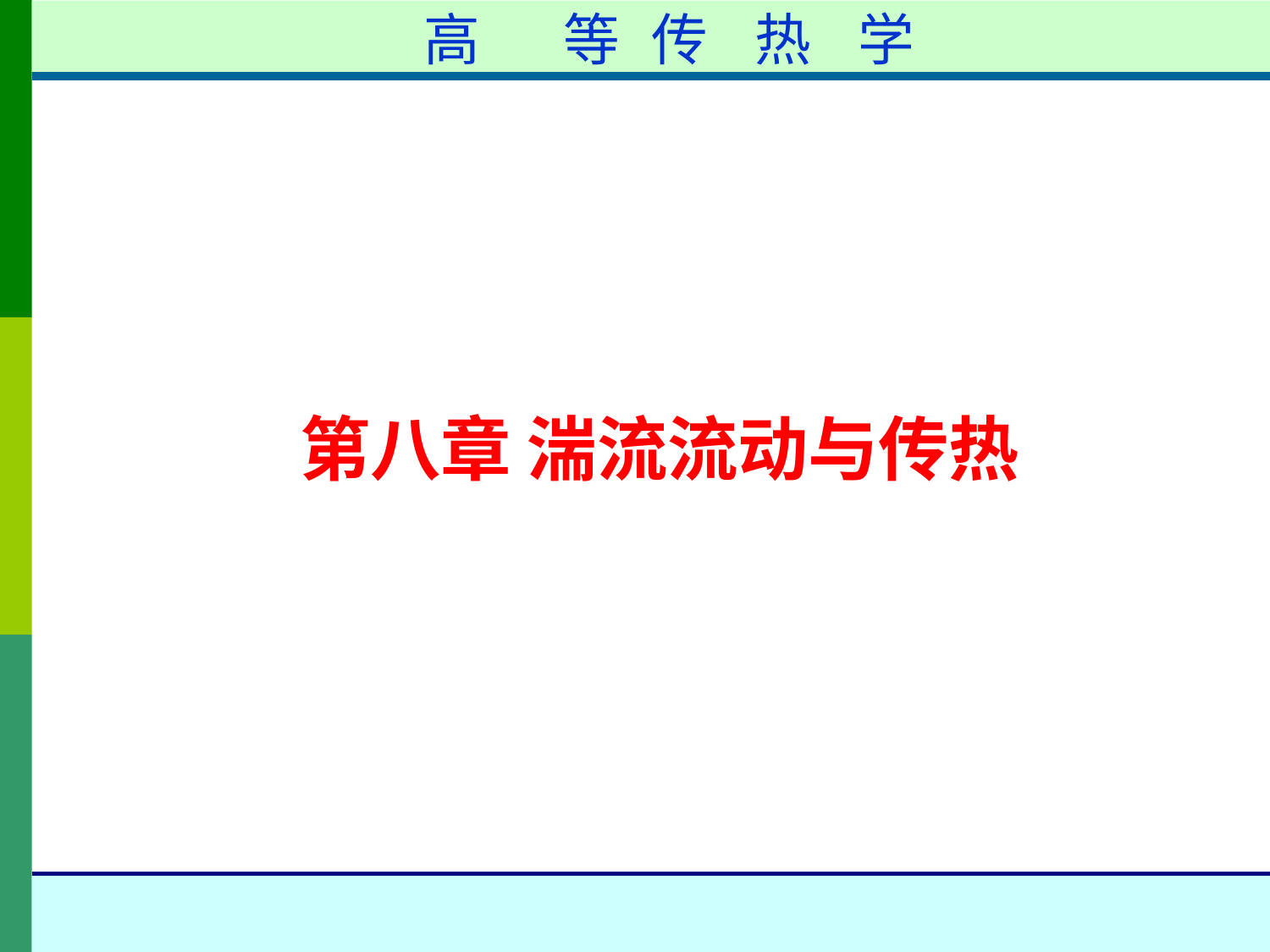

高	等	传	热	学

第八章 湍流流动与传热